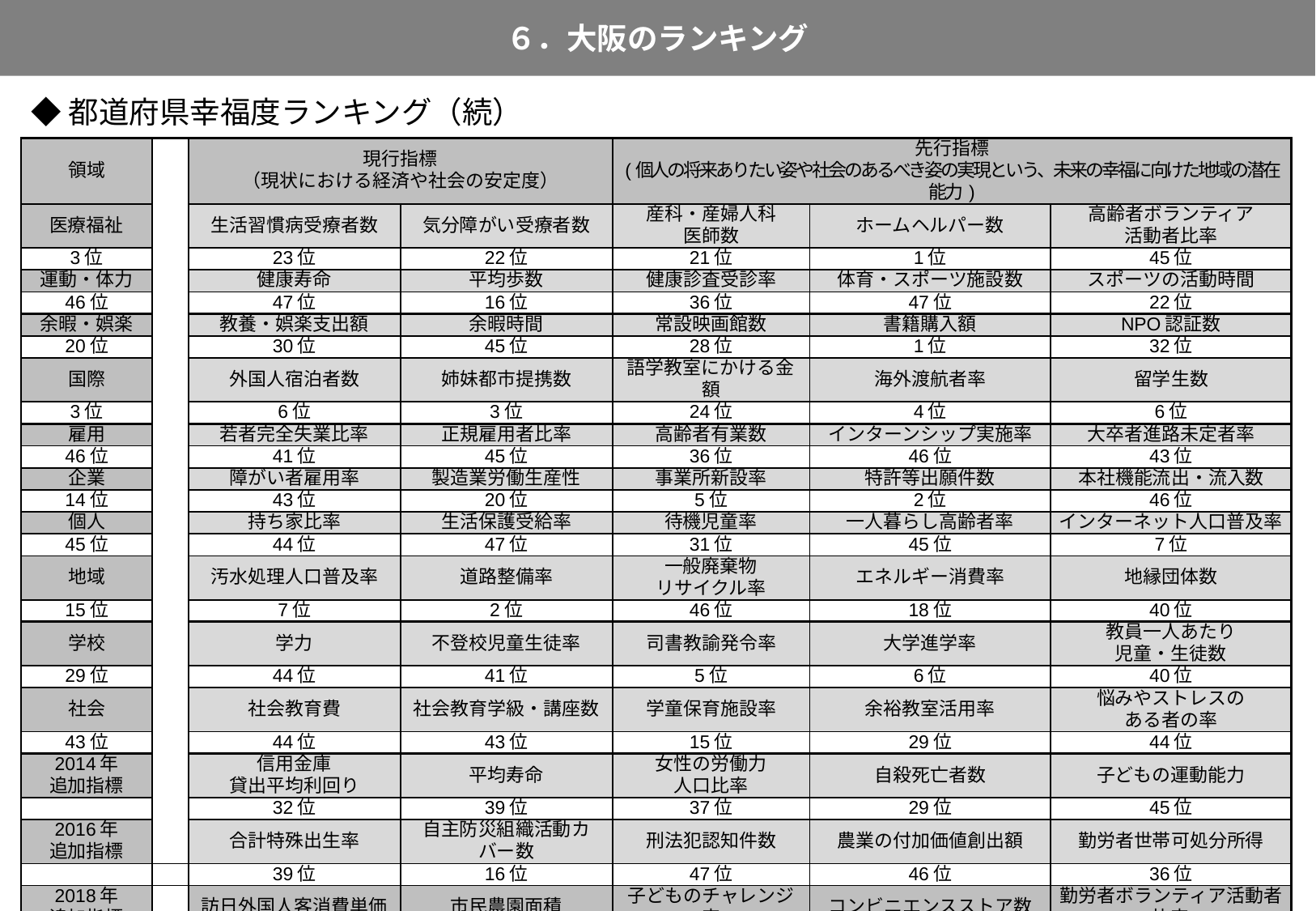

６．大阪のランキング
15
◆都道府県幸福度ランキング（続）
| 領域 |  | 現行指標 （現状における経済や社会の安定度） |  | 先行指標 (個人の将来ありたい姿や社会のあるべき姿の実現という、未来の幸福に向けた地域の潜在能力) |  |  |
| --- | --- | --- | --- | --- | --- | --- |
| 医療福祉 |  | 生活習慣病受療者数 | 気分障がい受療者数 | 産科・産婦人科 医師数 | ホームヘルパー数 | 高齢者ボランティア 活動者比率 |
| 3位 |  | 23位 | 22位 | 21位 | 1位 | 45位 |
| 運動・体力 |  | 健康寿命 | 平均歩数 | 健康診査受診率 | 体育・スポーツ施設数 | スポーツの活動時間 |
| 46位 |  | 47位 | 16位 | 36位 | 47位 | 22位 |
| 余暇・娯楽 |  | 教養・娯楽支出額 | 余暇時間 | 常設映画館数 | 書籍購入額 | NPO認証数 |
| 20位 |  | 30位 | 45位 | 28位 | 1位 | 32位 |
| 国際 |  | 外国人宿泊者数 | 姉妹都市提携数 | 語学教室にかける金額 | 海外渡航者率 | 留学生数 |
| 3位 |  | 6位 | 3位 | 24位 | 4位 | 6位 |
| 雇用 |  | 若者完全失業比率 | 正規雇用者比率 | 高齢者有業数 | インターンシップ実施率 | 大卒者進路未定者率 |
| 46位 |  | 41位 | 45位 | 36位 | 46位 | 43位 |
| 企業 |  | 障がい者雇用率 | 製造業労働生産性 | 事業所新設率 | 特許等出願件数 | 本社機能流出・流入数 |
| 14位 |  | 43位 | 20位 | 5位 | 2位 | 46位 |
| 個人 |  | 持ち家比率 | 生活保護受給率 | 待機児童率 | 一人暮らし高齢者率 | インターネット人口普及率 |
| 45位 |  | 44位 | 47位 | 31位 | 45位 | 7位 |
| 地域 |  | 汚水処理人口普及率 | 道路整備率 | 一般廃棄物 リサイクル率 | エネルギー消費率 | 地縁団体数 |
| 15位 |  | 7位 | 2位 | 46位 | 18位 | 40位 |
| 学校 |  | 学力 | 不登校児童生徒率 | 司書教諭発令率 | 大学進学率 | 教員一人あたり 児童・生徒数 |
| 29位 |  | 44位 | 41位 | 5位 | 6位 | 40位 |
| 社会 |  | 社会教育費 | 社会教育学級・講座数 | 学童保育施設率 | 余裕教室活用率 | 悩みやストレスの ある者の率 |
| 43位 |  | 44位 | 43位 | 15位 | 29位 | 44位 |
| 2014年 追加指標 |  | 信用金庫 貸出平均利回り | 平均寿命 | 女性の労働力 人口比率 | 自殺死亡者数 | 子どもの運動能力 |
|  |  | 32位 | 39位 | 37位 | 29位 | 45位 |
| 2016年 追加指標 |  | 合計特殊出生率 | 自主防災組織活動カバー数 | 刑法犯認知件数 | 農業の付加価値創出額 | 勤労者世帯可処分所得 |
|  |  | 39位 | 16位 | 47位 | 46位 | 36位 |
| 2018年 追加指標 |  | 訪日外国人客消費単価 | 市民農園面積 | 子どものチャレンジ率 | コンビニエンスストア数 | 勤労者ボランティア活動者比率 |
|  |  | 10位 | 44位 | 37位 | 24位 | 47位 |